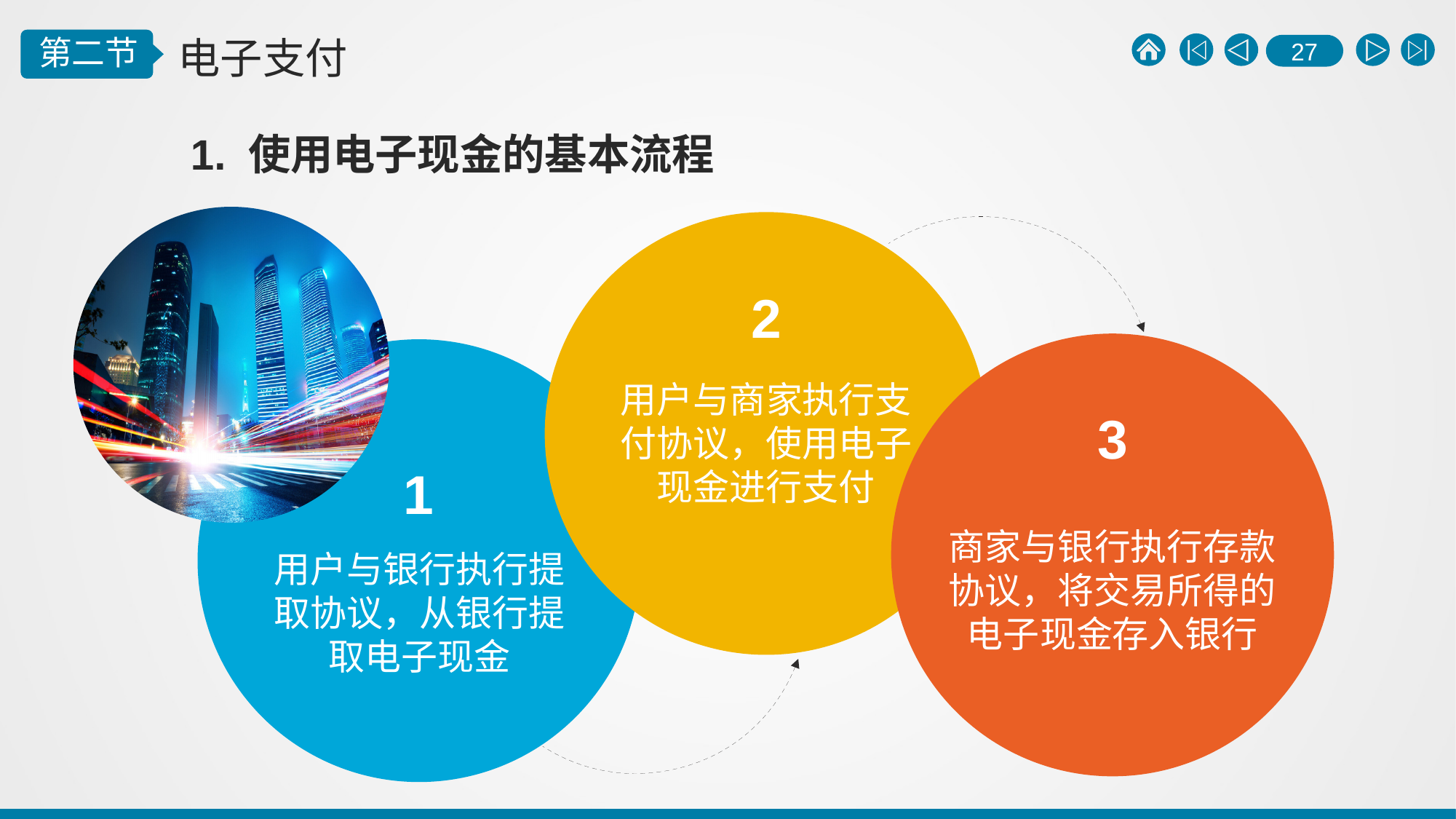

1. 使用电子现金的基本流程

2

用户与商家执行支付协议，使用电子现金进行支付
3
1
商家与银行执行存款协议，将交易所得的电子现金存入银行
用户与银行执行提取协议，从银行提取电子现金